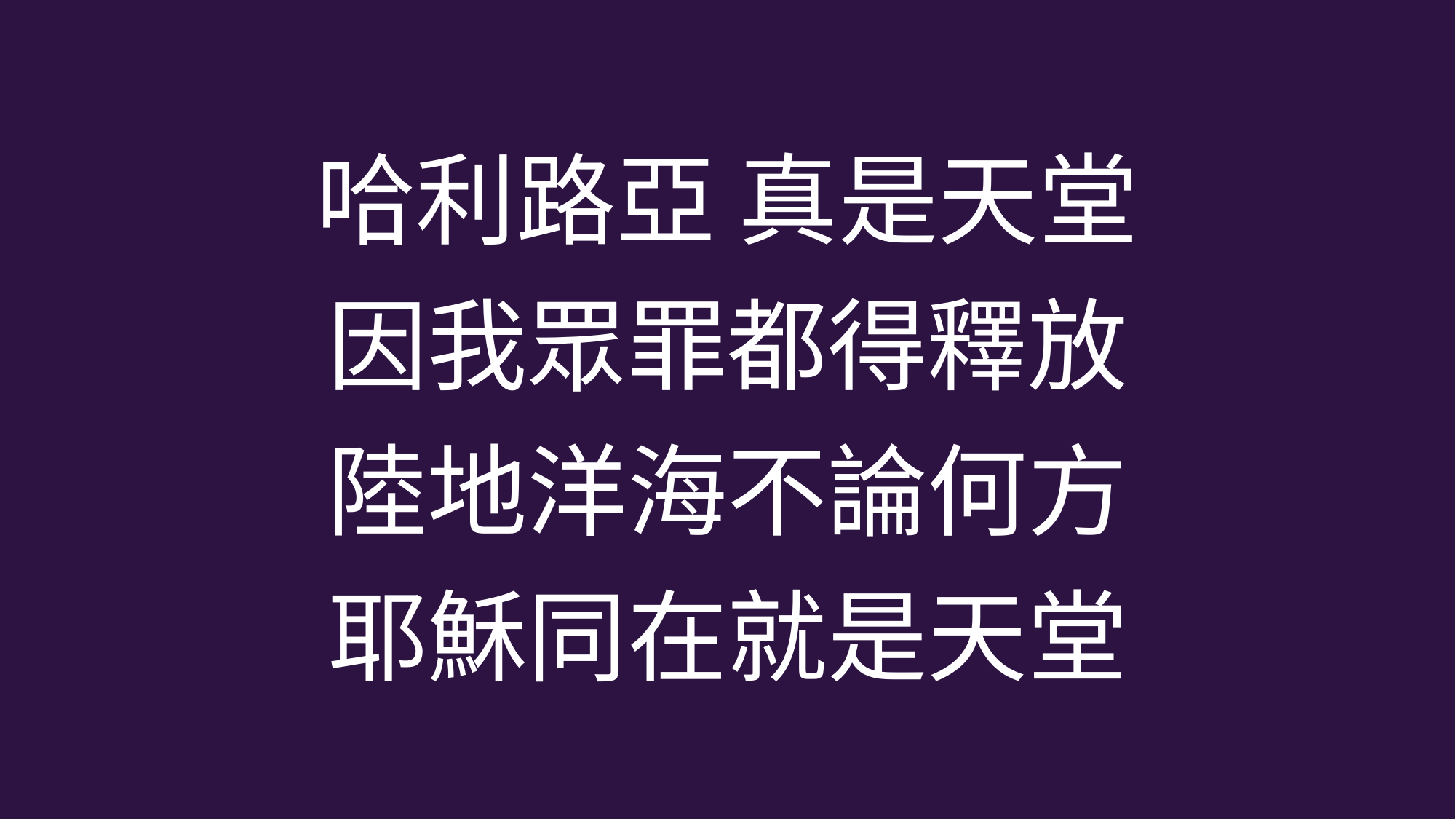

哈利路亞 真是天堂
因我眾罪都得釋放
陸地洋海不論何方
耶穌同在就是天堂